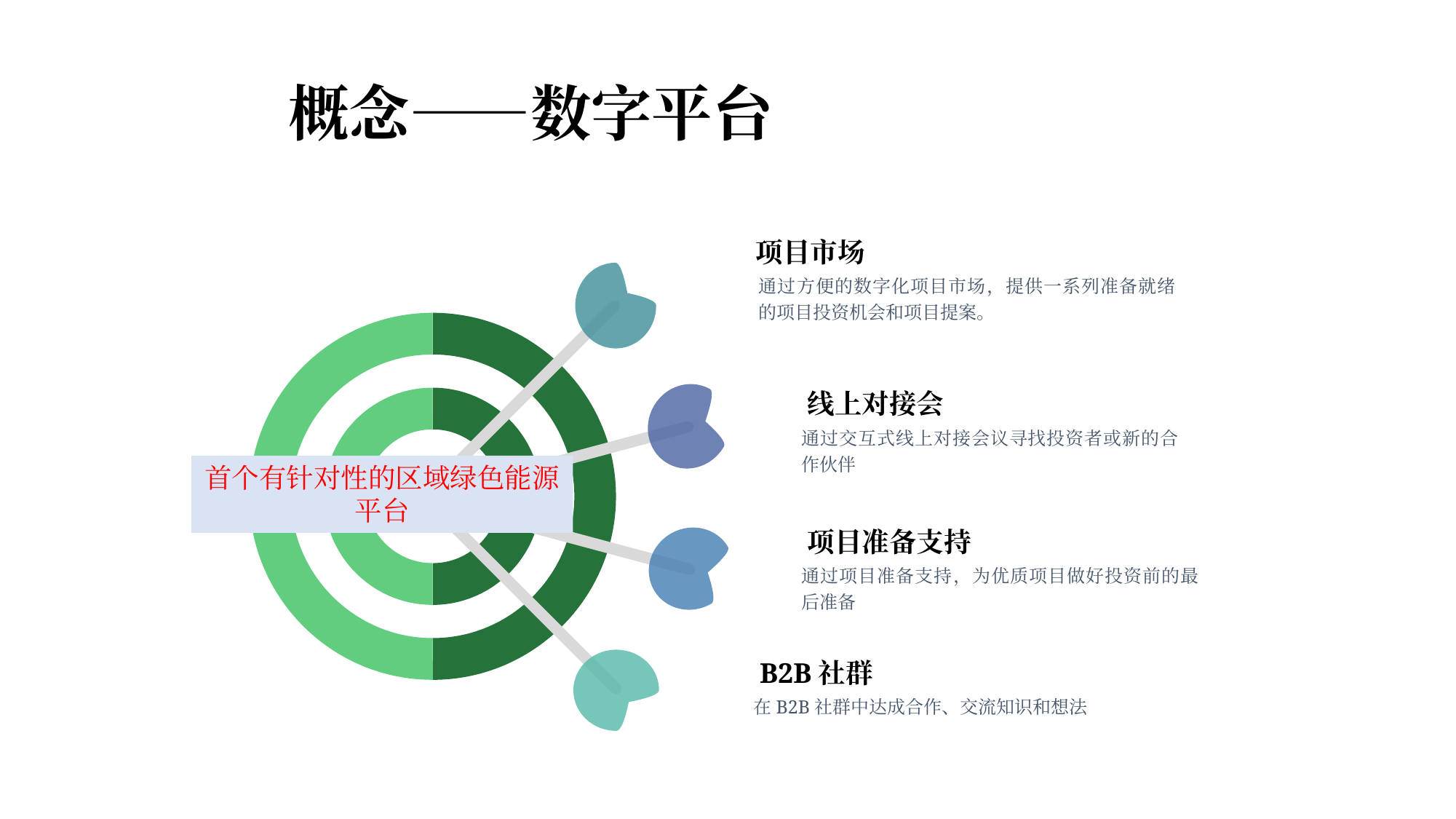

# 概念——数字平台
项目市场
通过方便的数字化项目市场，提供一系列准备就绪的项目投资机会和项目提案。

线上对接会

通过交互式线上对接会议寻找投资者或新的合作伙伴
首个有针对性的区域绿色能源平台

项目准备支持
通过项目准备支持，为优质项目做好投资前的最后准备

B2B社群
在B2B社群中达成合作、交流知识和想法